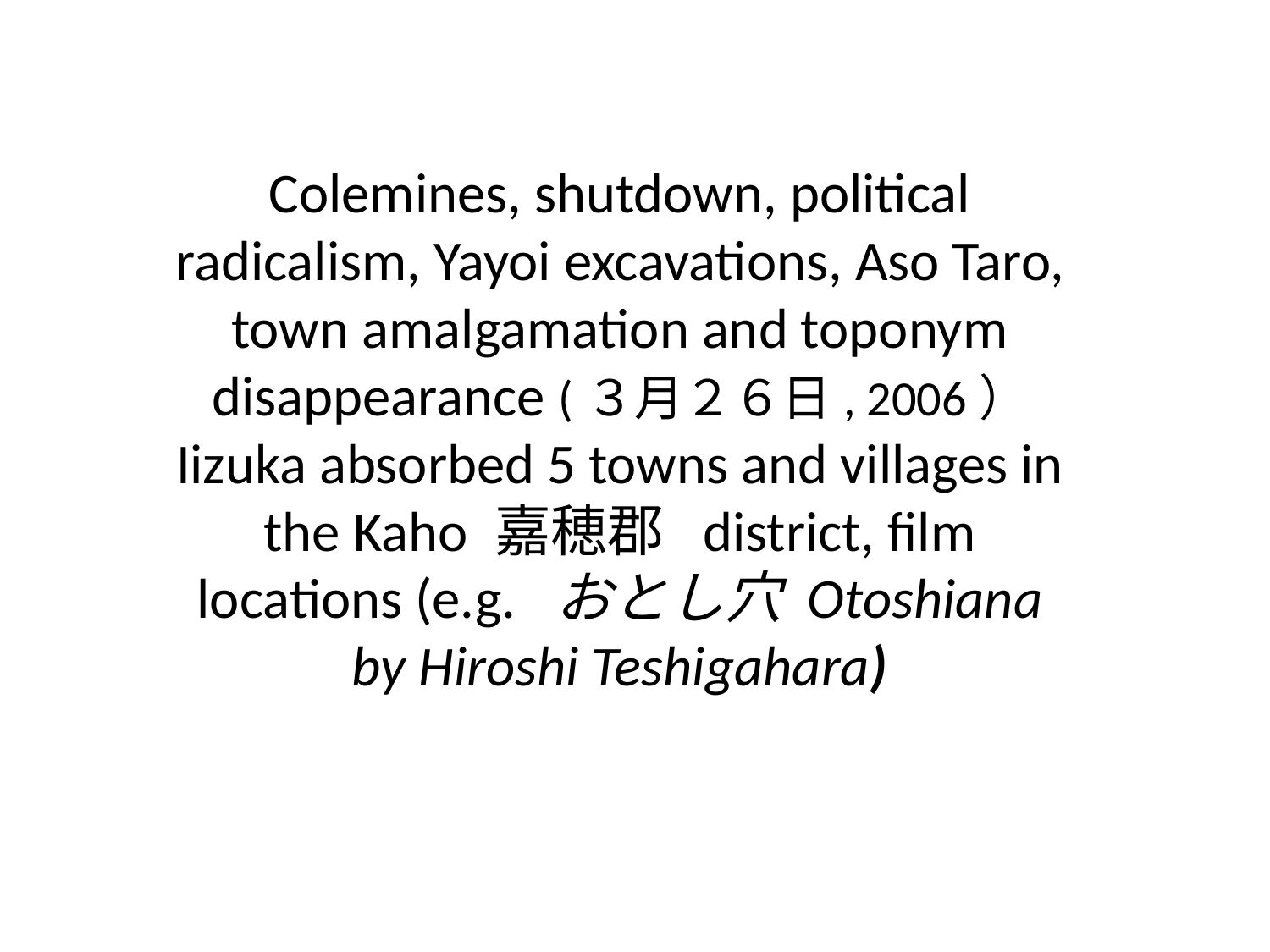

Colemines, shutdown, political radicalism, Yayoi excavations, Aso Taro, town amalgamation and toponym disappearance (３月２６日, 2006） Iizuka absorbed 5 towns and villages in the Kaho 嘉穂郡  district, film locations (e.g.  おとし穴 Otoshiana by Hiroshi Teshigahara)